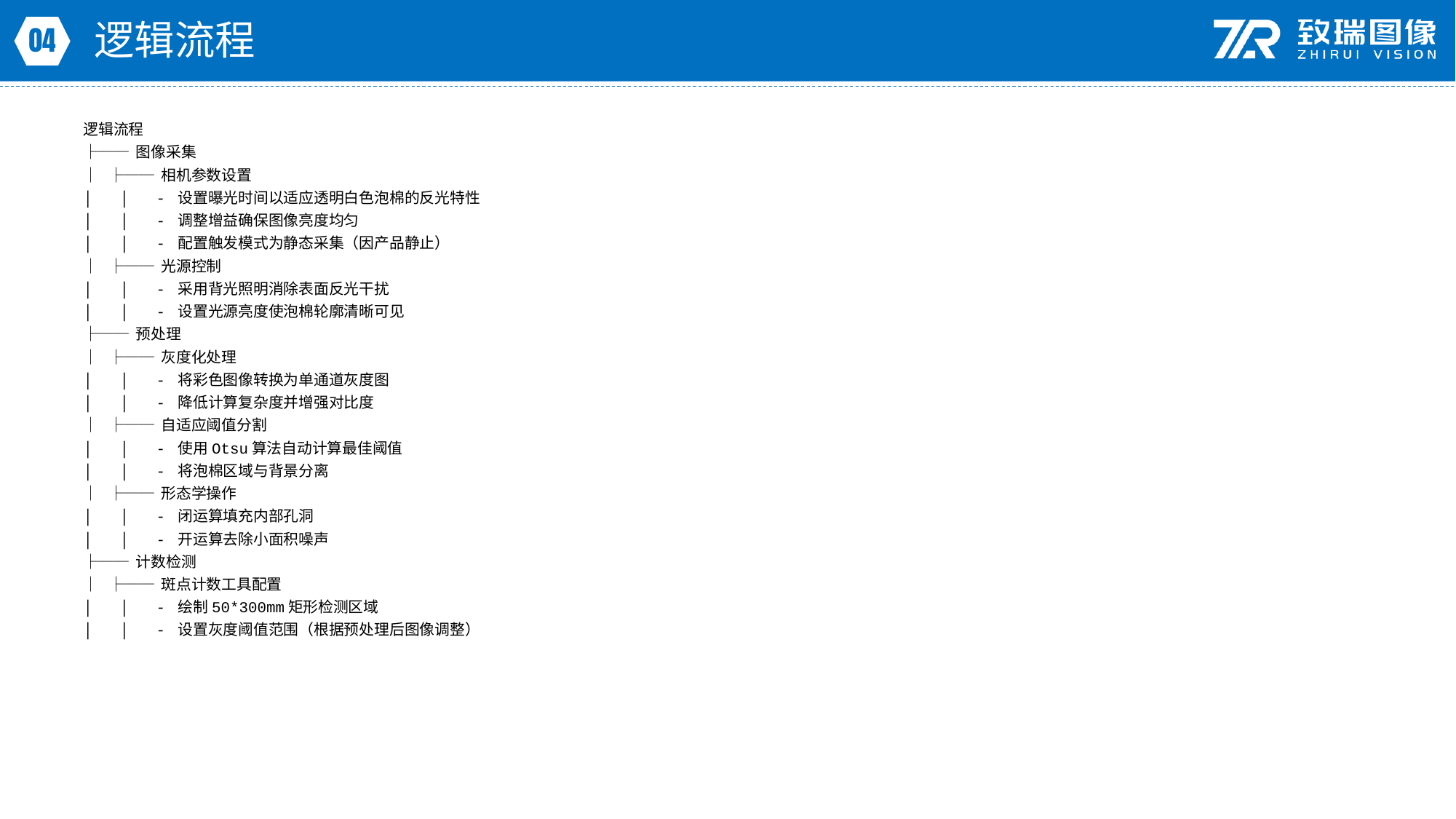

逻辑流程
04

逻辑流程
├── 图像采集
│   ├── 相机参数设置
│   │   - 设置曝光时间以适应透明白色泡棉的反光特性
│   │   - 调整增益确保图像亮度均匀
│   │   - 配置触发模式为静态采集（因产品静止）
│   ├── 光源控制
│   │   - 采用背光照明消除表面反光干扰
│   │   - 设置光源亮度使泡棉轮廓清晰可见
├── 预处理
│   ├── 灰度化处理
│   │   - 将彩色图像转换为单通道灰度图
│   │   - 降低计算复杂度并增强对比度
│   ├── 自适应阈值分割
│   │   - 使用Otsu算法自动计算最佳阈值
│   │   - 将泡棉区域与背景分离
│   ├── 形态学操作
│   │   - 闭运算填充内部孔洞
│   │   - 开运算去除小面积噪声
├── 计数检测
│   ├── 斑点计数工具配置
│   │   - 绘制50*300mm矩形检测区域
│   │   - 设置灰度阈值范围（根据预处理后图像调整）